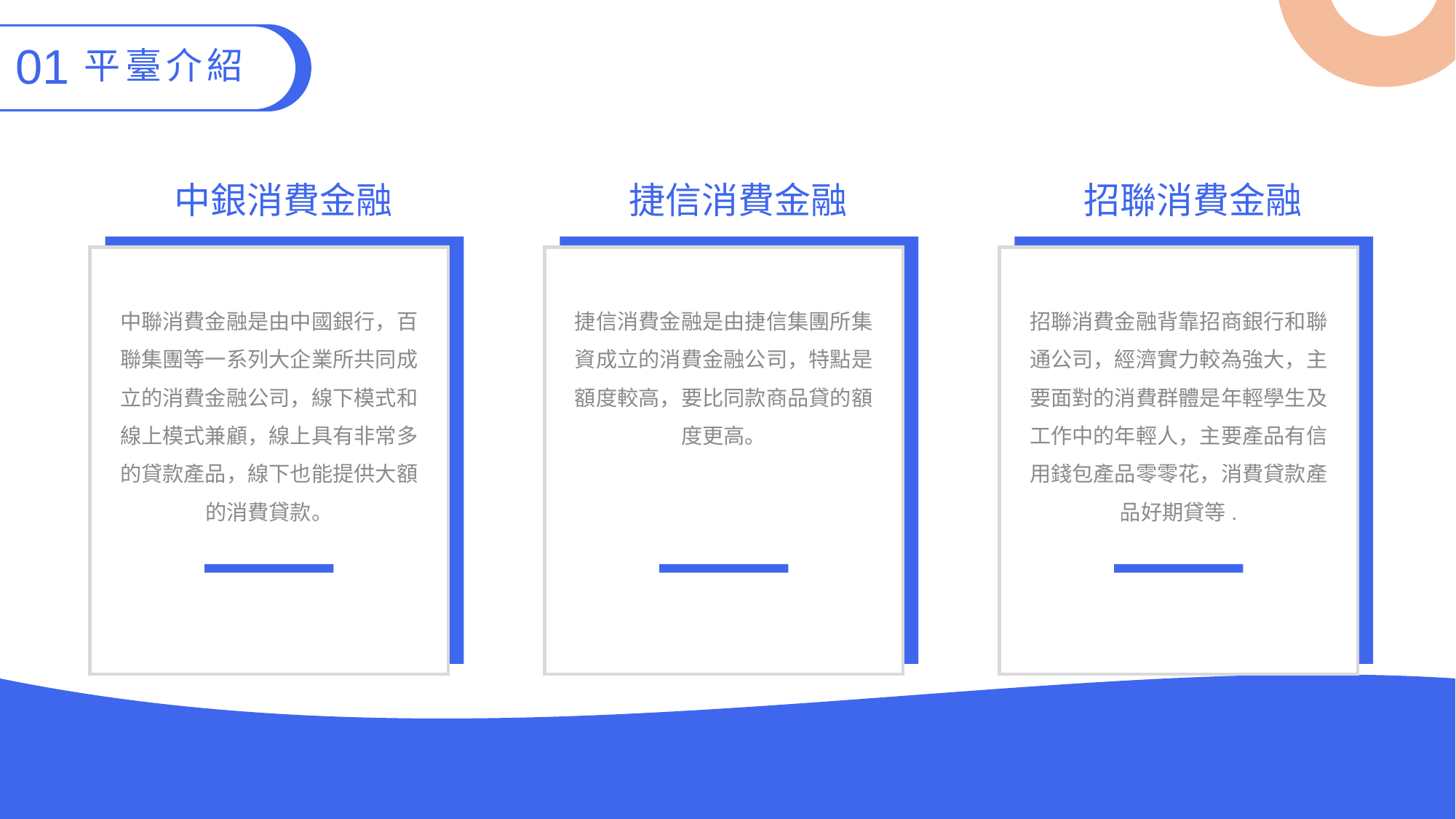

01
平臺介紹
中銀消費金融
捷信消費金融
招聯消費金融

中聯消費金融是由中國銀行，百聯集團等一系列大企業所共同成立的消費金融公司，線下模式和線上模式兼顧，線上具有非常多的貸款產品，線下也能提供大額的消費貸款。
捷信消費金融是由捷信集團所集資成立的消費金融公司，特點是額度較高，要比同款商品貸的額度更高。
招聯消費金融背靠招商銀行和聯通公司，經濟實力較為強大，主要面對的消費群體是年輕學生及工作中的年輕人，主要產品有信用錢包產品零零花，消費貸款產品好期貸等.